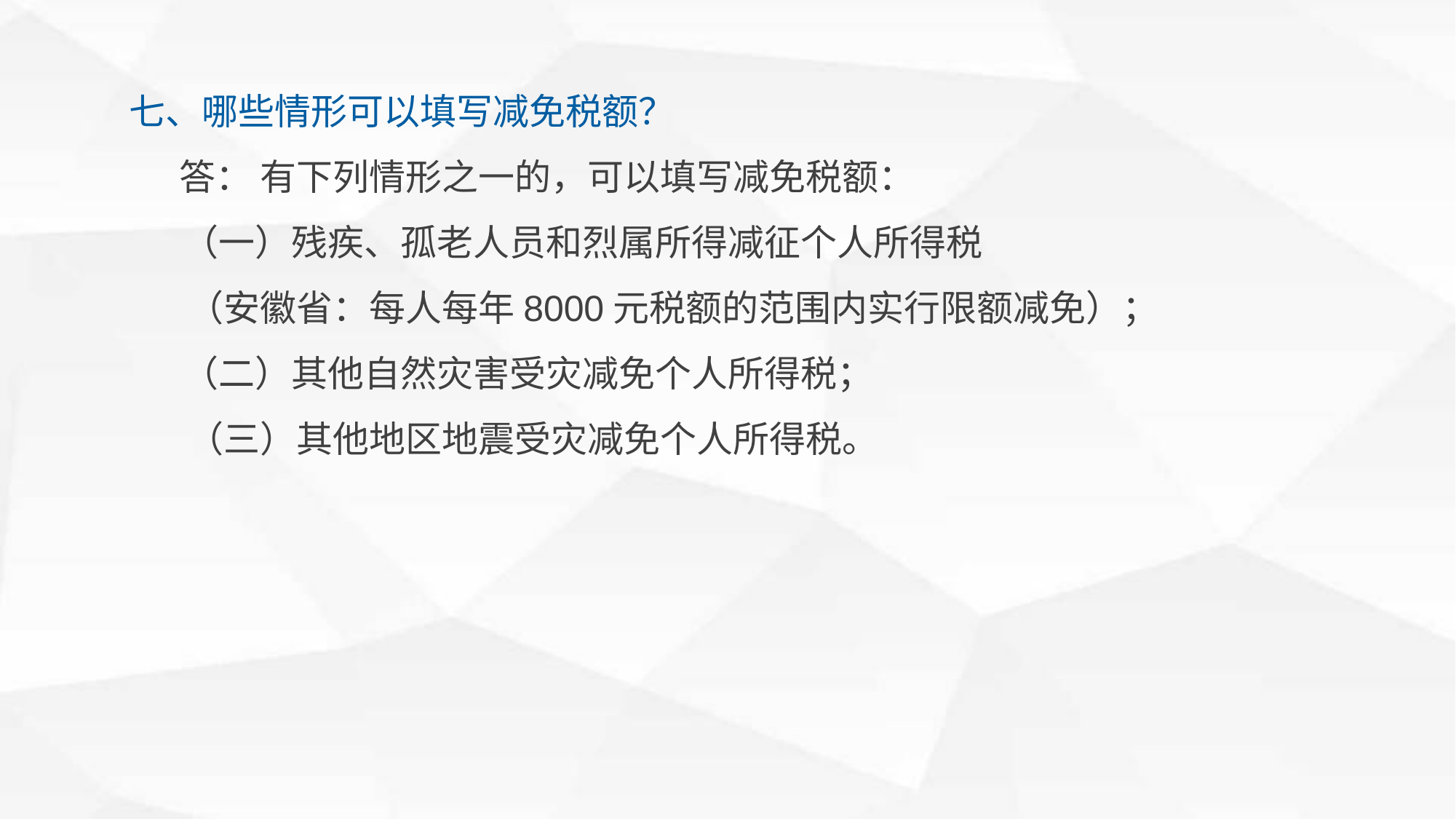

七、哪些情形可以填写减免税额？
     答： 有下列情形之一的，可以填写减免税额：
　  （一）残疾、孤老人员和烈属所得减征个人所得税
      （安徽省：每人每年8000元税额的范围内实行限额减免）；
　  （二）其他自然灾害受灾减免个人所得税；
      （三）其他地区地震受灾减免个人所得税。